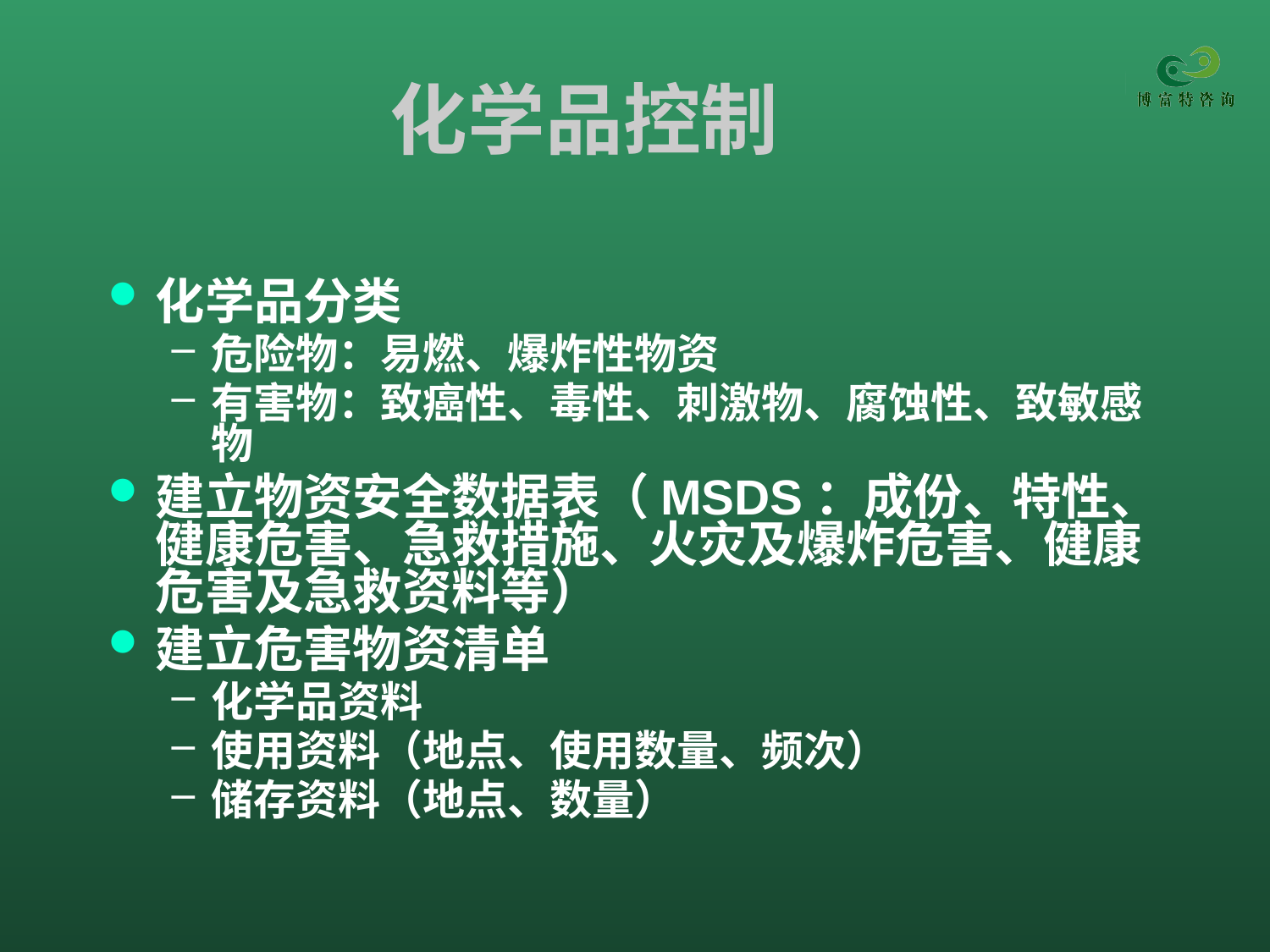

# 化学品控制
化学品分类
危险物：易燃、爆炸性物资
有害物：致癌性、毒性、刺激物、腐蚀性、致敏感物
建立物资安全数据表（MSDS：成份、特性、健康危害、急救措施、火灾及爆炸危害、健康危害及急救资料等）
建立危害物资清单
化学品资料
使用资料（地点、使用数量、频次）
储存资料（地点、数量）